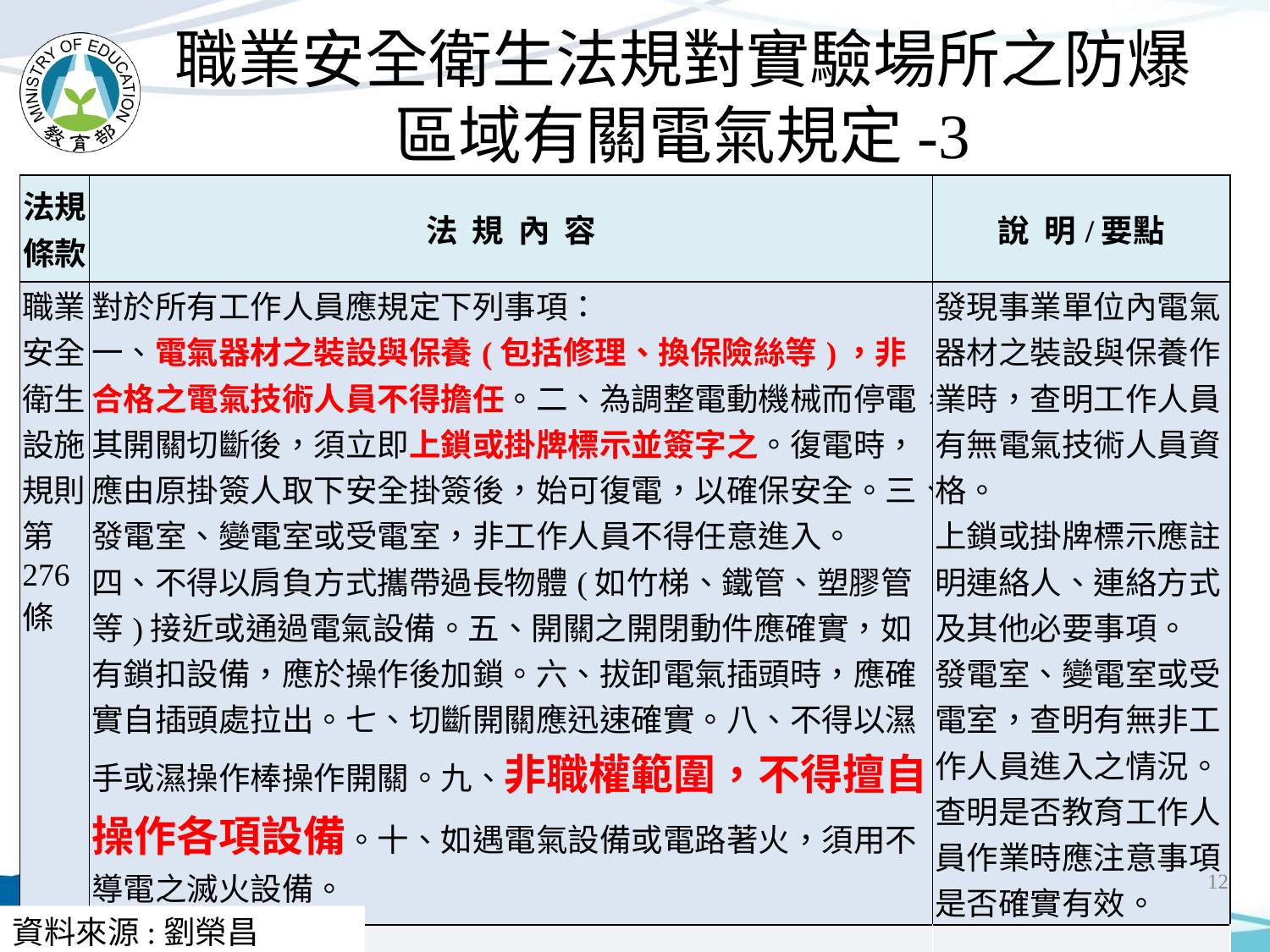

# 職業安全衛生法規對實驗場所之防爆區域有關電氣規定-3
| 法規條款 | 法 規 內 容 | 說 明/要點 |
| --- | --- | --- |
| 職業安全衛生設施規則第276條 | 對於所有工作人員應規定下列事項： 一、電氣器材之裝設與保養(包括修理、換保險絲等)，非合格之電氣技術人員不得擔任。二、為調整電動機械而停電，其開關切斷後，須立即上鎖或掛牌標示並簽字之。復電時，應由原掛簽人取下安全掛簽後，始可復電，以確保安全。三、發電室、變電室或受電室，非工作人員不得任意進入。 四、不得以肩負方式攜帶過長物體(如竹梯、鐵管、塑膠管等)接近或通過電氣設備。五、開關之開閉動件應確實，如有鎖扣設備，應於操作後加鎖。六、拔卸電氣插頭時，應確實自插頭處拉出。七、切斷開關應迅速確實。八、不得以濕手或濕操作棒操作開關。九、非職權範圍，不得擅自操作各項設備。十、如遇電氣設備或電路著火，須用不導電之滅火設備。 | 發現事業單位內電氣器材之裝設與保養作業時，查明工作人員有無電氣技術人員資格。 上鎖或掛牌標示應註明連絡人、連絡方式及其他必要事項。 發電室、變電室或受電室，查明有無非工作人員進入之情況。 查明是否教育工作人員作業時應注意事項是否確實有效。 |
|  |  |  |
12
資料來源:劉榮昌